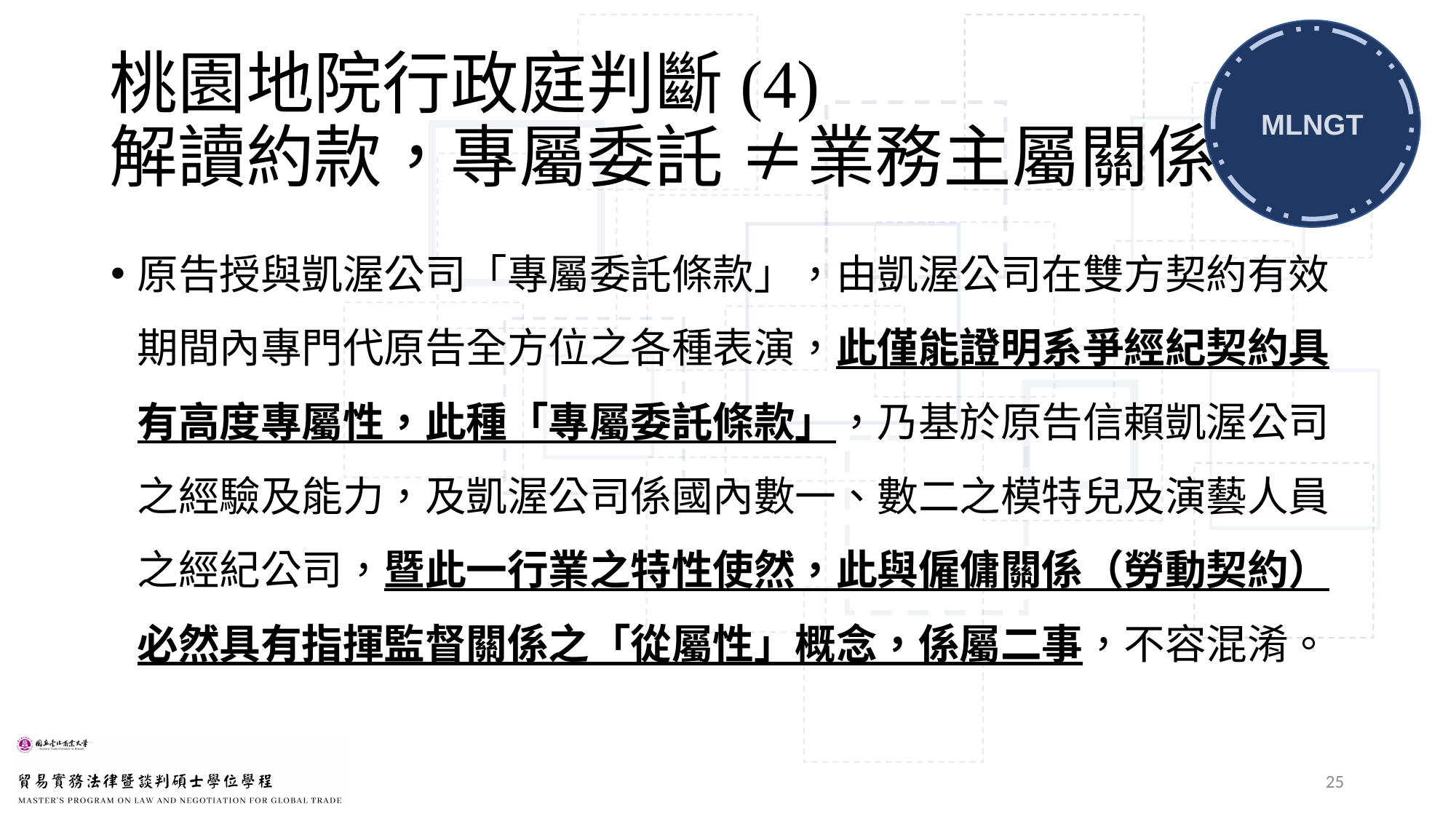

# 桃園地院行政庭判斷(4) 解讀約款，專屬委託 ≠業務主屬關係
原告授與凱渥公司「專屬委託條款」，由凱渥公司在雙方契約有效期間內專門代原告全方位之各種表演，此僅能證明系爭經紀契約具有高度專屬性，此種「專屬委託條款」，乃基於原告信賴凱渥公司之經驗及能力，及凱渥公司係國內數一、數二之模特兒及演藝人員之經紀公司，暨此一行業之特性使然，此與僱傭關係（勞動契約）必然具有指揮監督關係之「從屬性」概念，係屬二事，不容混淆。